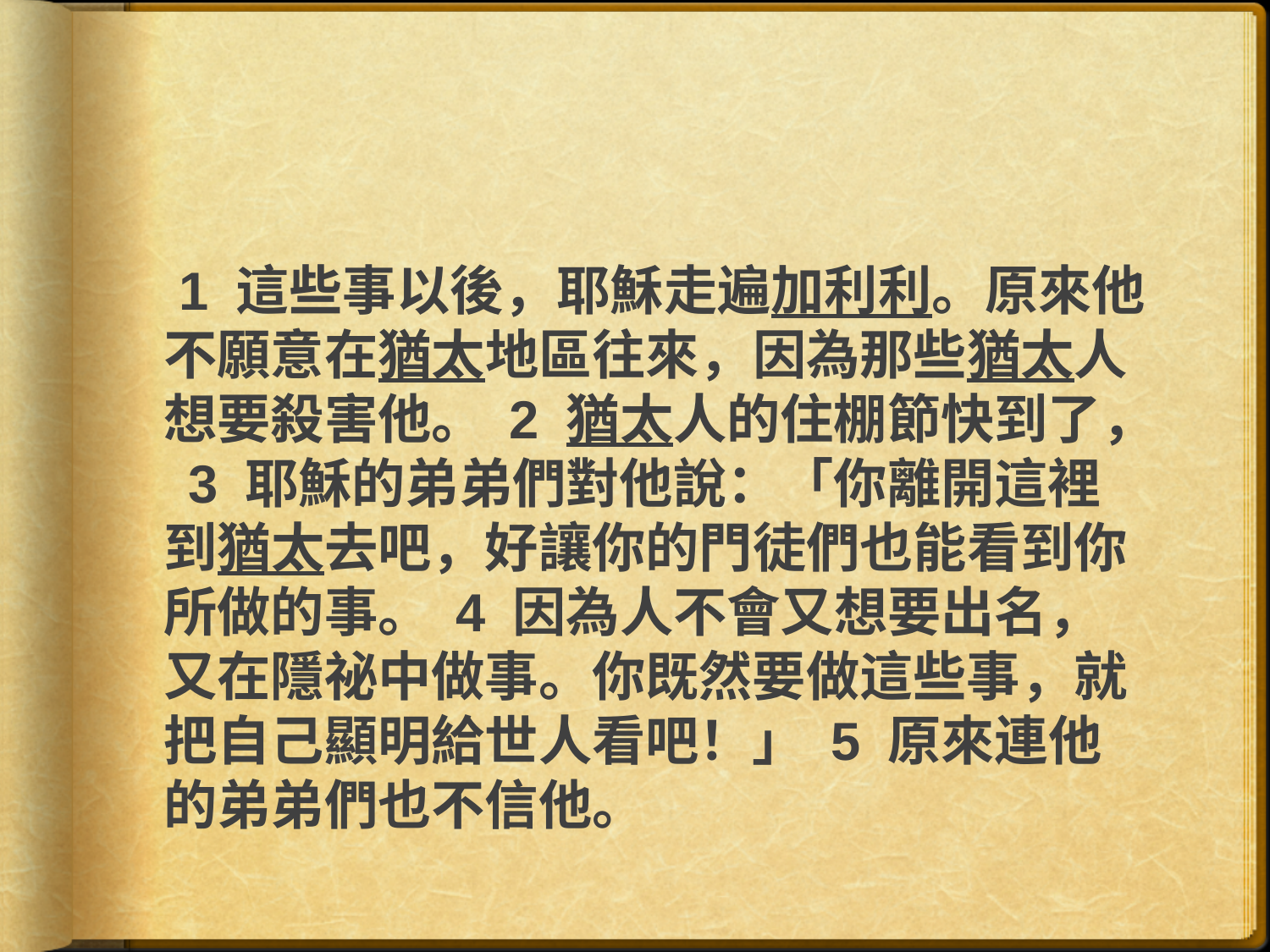

#
 1 這些事以後，耶穌走遍加利利。原來他不願意在猶太地區往來，因為那些猶太人想要殺害他。 2 猶太人的住棚節快到了， 3 耶穌的弟弟們對他說：「你離開這裡到猶太去吧，好讓你的門徒們也能看到你所做的事。 4 因為人不會又想要出名，又在隱祕中做事。你既然要做這些事，就把自己顯明給世人看吧！」 5 原來連他的弟弟們也不信他。